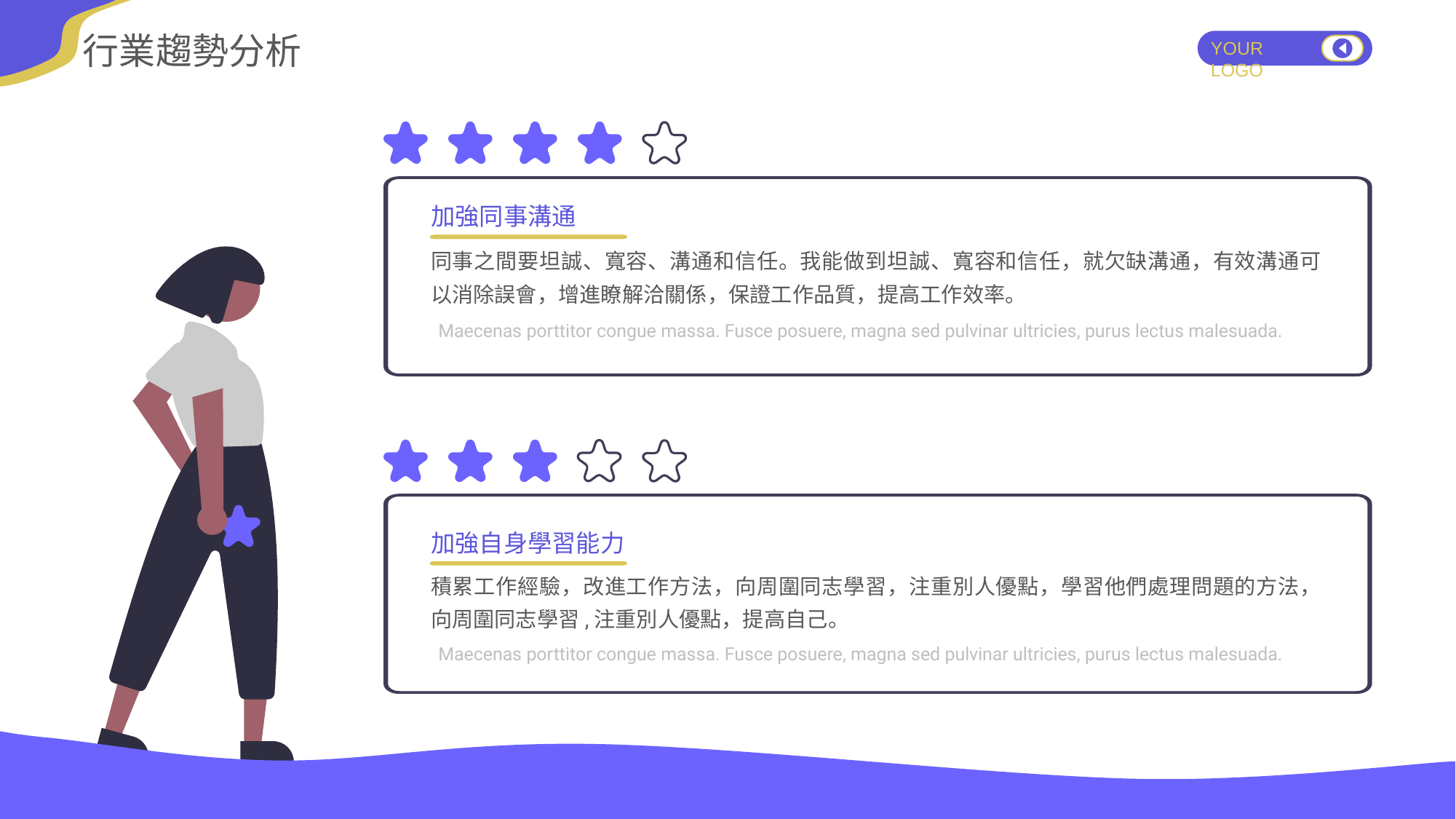

行業趨勢分析

YOUR LOGO

加強同事溝通

同事之間要坦誠、寬容、溝通和信任。我能做到坦誠、寬容和信任，就欠缺溝通，有效溝通可以消除誤會，增進瞭解洽關係，保證工作品質，提高工作效率。

Maecenas porttitor congue massa. Fusce posuere, magna sed pulvinar ultricies, purus lectus malesuada.

加強自身學習能力
積累工作經驗，改進工作方法，向周圍同志學習，注重別人優點，學習他們處理問題的方法，向周圍同志學習,注重別人優點，提高自己。

Maecenas porttitor congue massa. Fusce posuere, magna sed pulvinar ultricies, purus lectus malesuada.